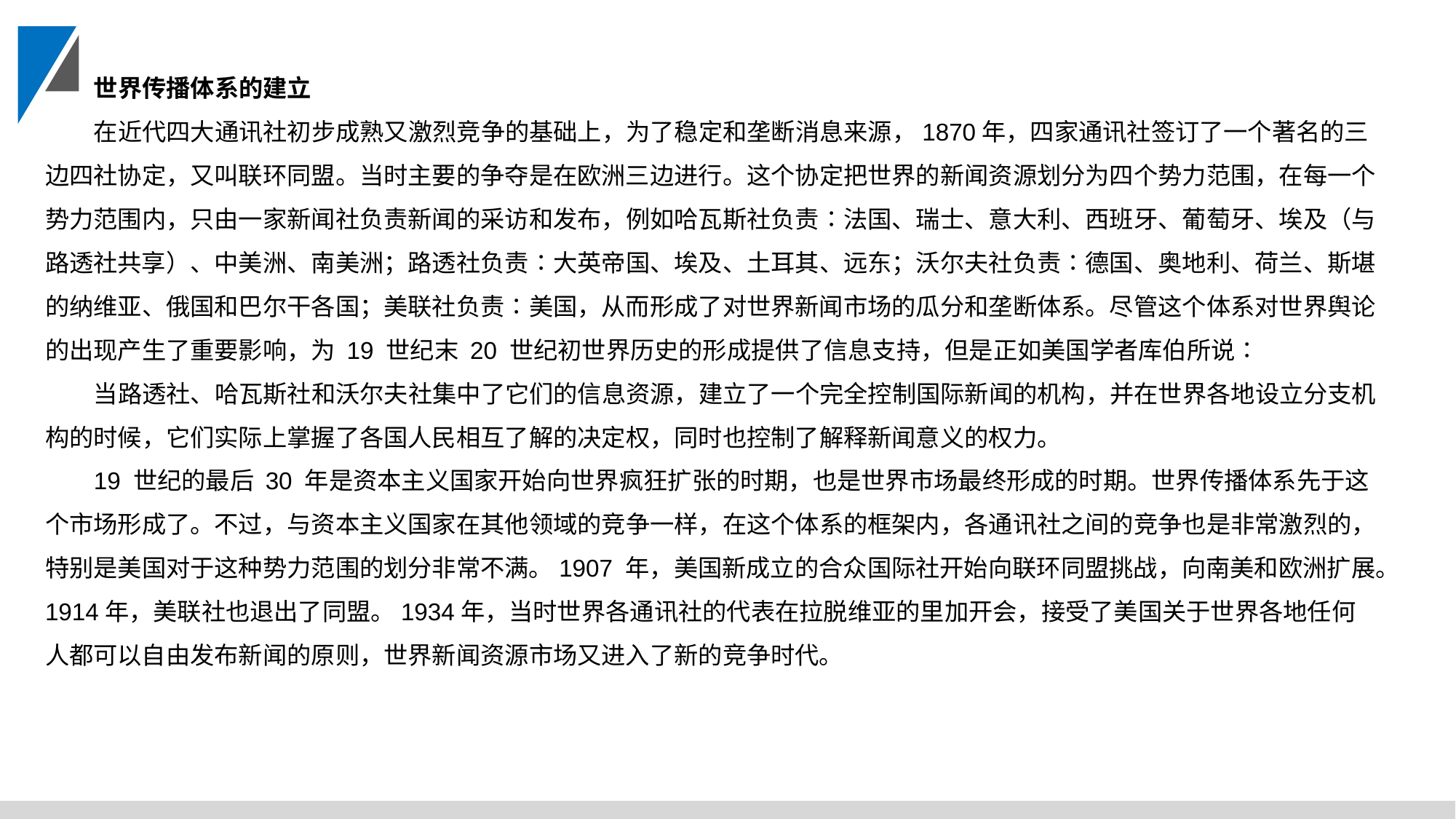

世界传播体系的建立
在近代四大通讯社初步成熟又激烈竞争的基础上，为了稳定和垄断消息来源，1870年，四家通讯社签订了一个著名的三边四社协定，又叫联环同盟。当时主要的争夺是在欧洲三边进行。这个协定把世界的新闻资源划分为四个势力范围，在每一个势力范围内，只由一家新闻社负责新闻的采访和发布，例如哈瓦斯社负责∶法国、瑞士、意大利、西班牙、葡萄牙、埃及（与路透社共享）、中美洲、南美洲；路透社负责∶大英帝国、埃及、土耳其、远东；沃尔夫社负责∶德国、奥地利、荷兰、斯堪的纳维亚、俄国和巴尔干各国；美联社负责∶美国，从而形成了对世界新闻市场的瓜分和垄断体系。尽管这个体系对世界舆论的出现产生了重要影响，为 19 世纪末 20 世纪初世界历史的形成提供了信息支持，但是正如美国学者库伯所说∶
当路透社、哈瓦斯社和沃尔夫社集中了它们的信息资源，建立了一个完全控制国际新闻的机构，并在世界各地设立分支机构的时候，它们实际上掌握了各国人民相互了解的决定权，同时也控制了解释新闻意义的权力。
19 世纪的最后 30 年是资本主义国家开始向世界疯狂扩张的时期，也是世界市场最终形成的时期。世界传播体系先于这个市场形成了。不过，与资本主义国家在其他领域的竞争一样，在这个体系的框架内，各通讯社之间的竞争也是非常激烈的，特别是美国对于这种势力范围的划分非常不满。1907 年，美国新成立的合众国际社开始向联环同盟挑战，向南美和欧洲扩展。1914年，美联社也退出了同盟。1934年，当时世界各通讯社的代表在拉脱维亚的里加开会，接受了美国关于世界各地任何人都可以自由发布新闻的原则，世界新闻资源市场又进入了新的竞争时代。